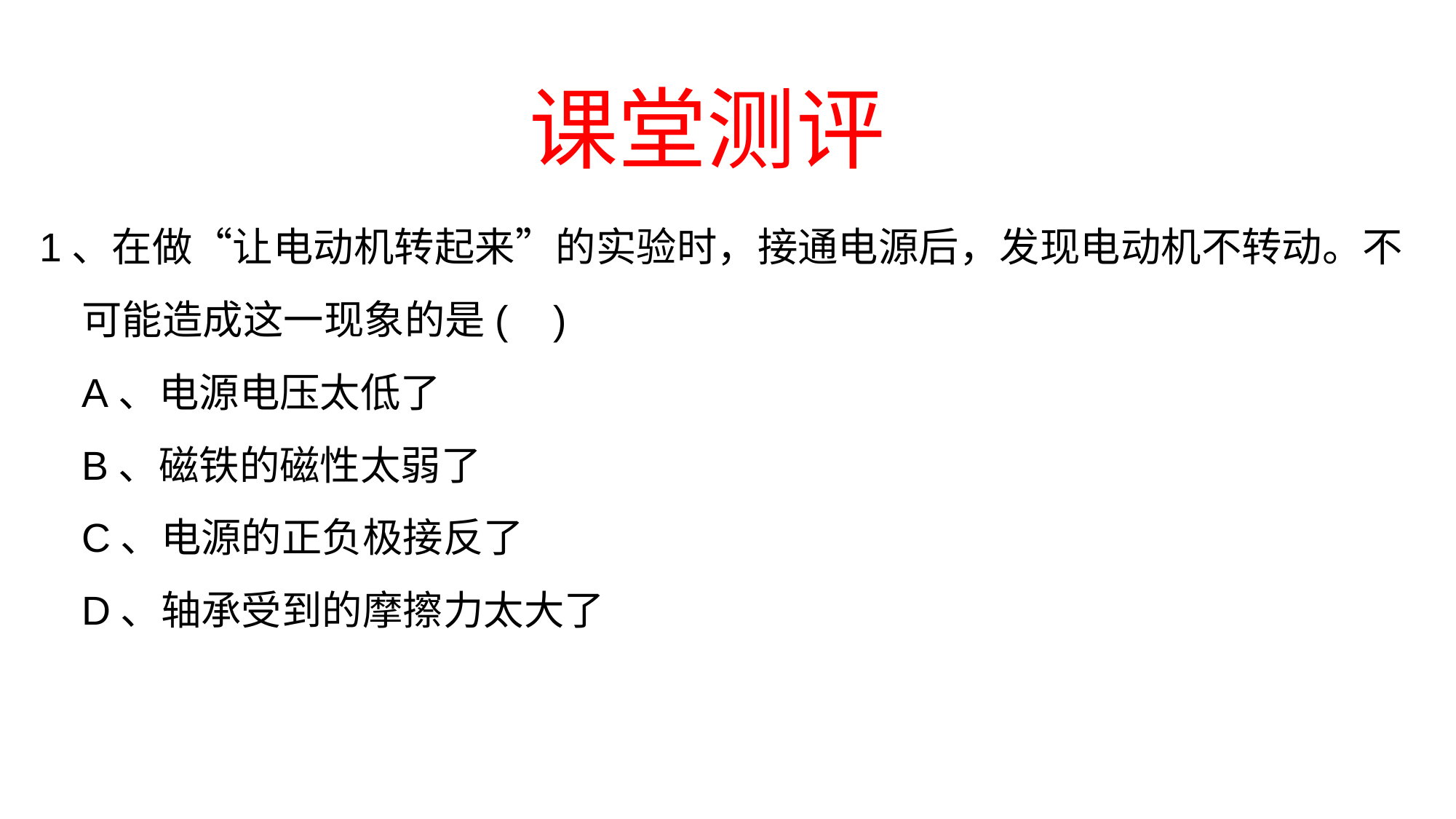

课堂测评
1、在做“让电动机转起来”的实验时，接通电源后，发现电动机不转动。不可能造成这一现象的是(    )
	A、电源电压太低了
	B、磁铁的磁性太弱了
	C、电源的正负极接反了
	D、轴承受到的摩擦力太大了